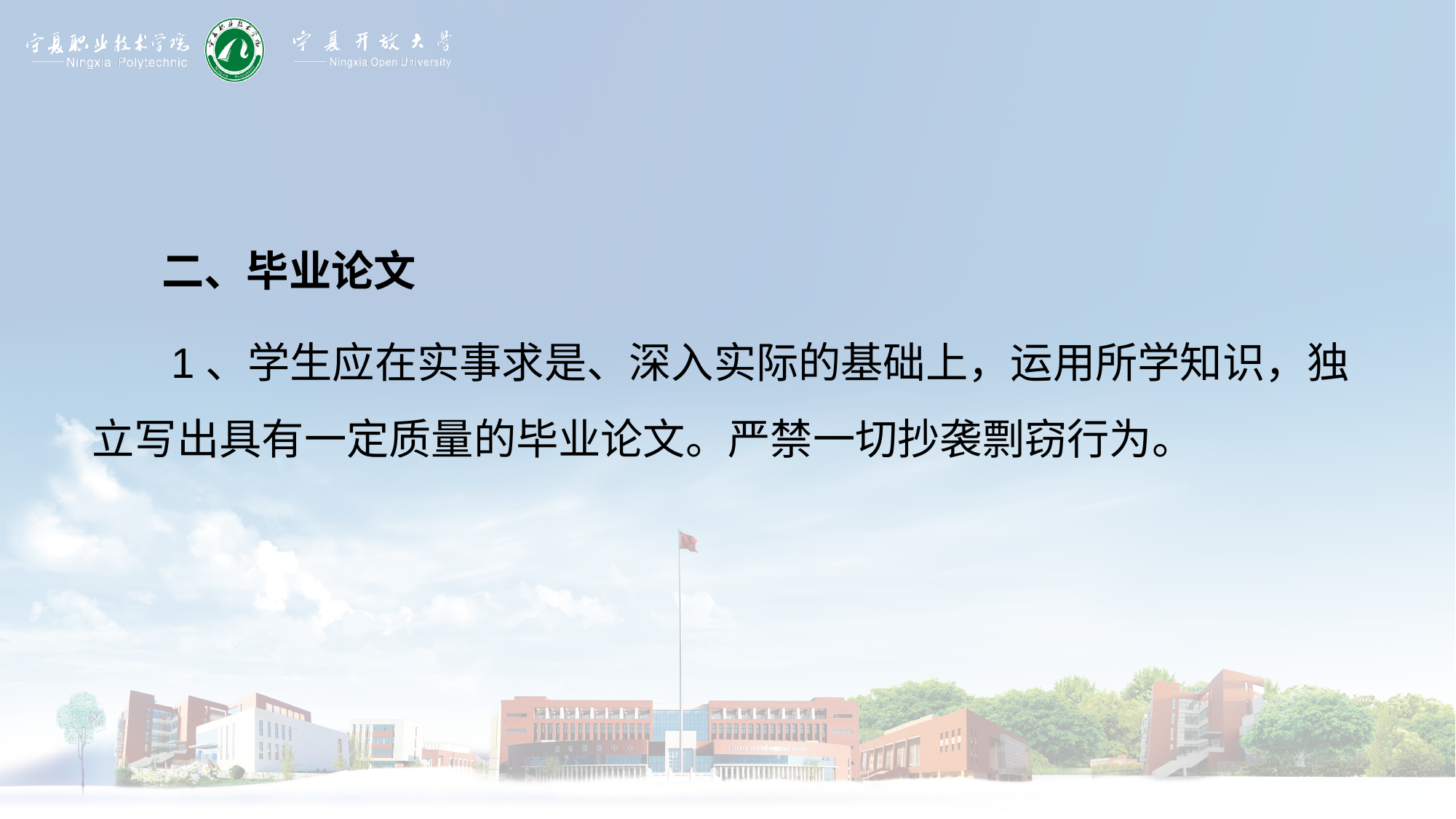

二、毕业论文
         1、学生应在实事求是、深入实际的基础上，运用所学知识，独立写出具有一定质量的毕业论文。严禁一切抄袭剽窃行为。